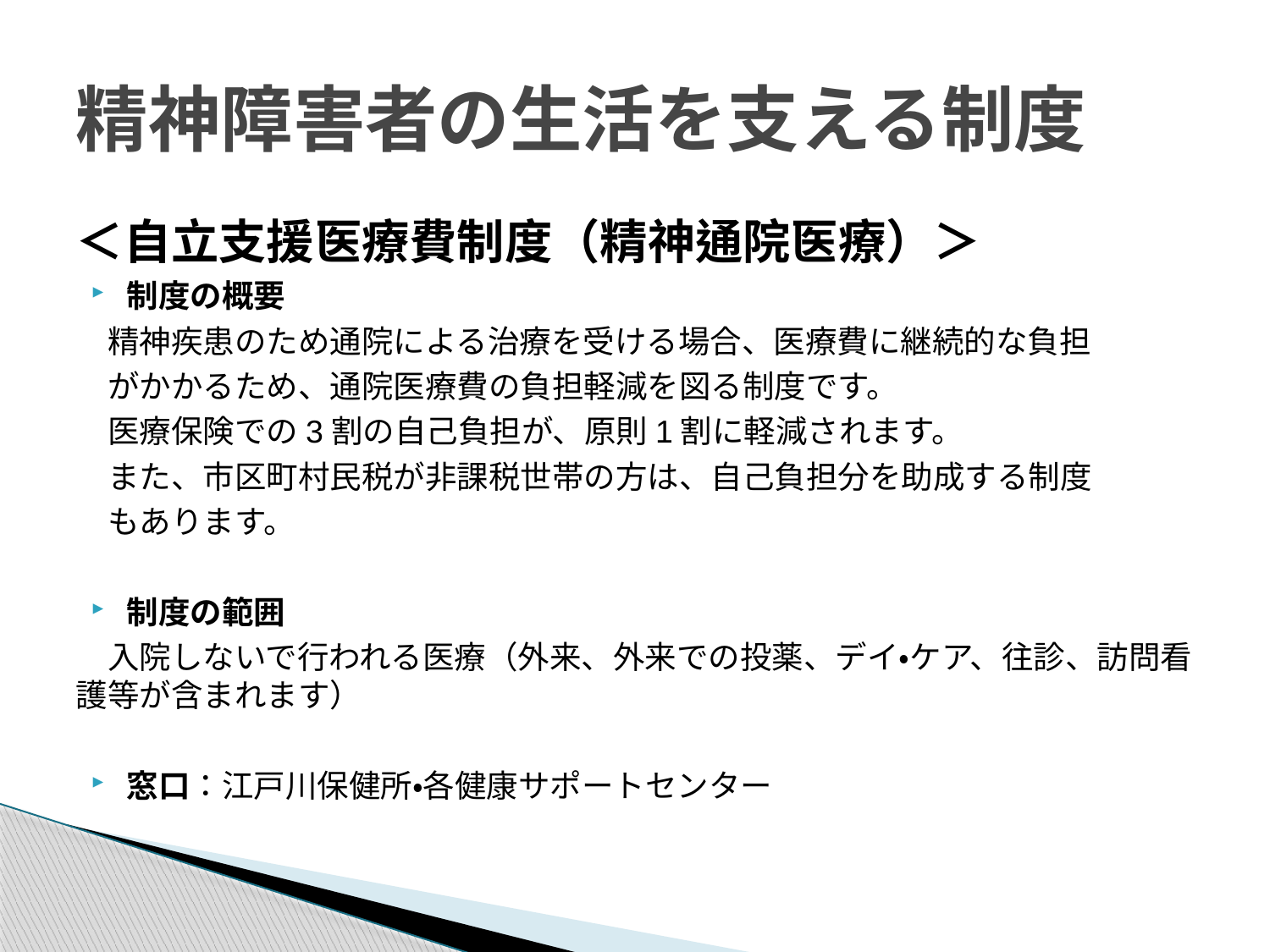

# 精神障害者の生活を支える制度
＜自立支援医療費制度（精神通院医療）＞
制度の概要
　精神疾患のため通院による治療を受ける場合、医療費に継続的な負担
　がかかるため、通院医療費の負担軽減を図る制度です。
　医療保険での3割の自己負担が、原則1割に軽減されます。
　また、市区町村民税が非課税世帯の方は、自己負担分を助成する制度
　もあります。

制度の範囲
　入院しないで行われる医療（外来、外来での投薬、デイ・ケア、往診、訪問看護等が含まれます）

窓口：江戸川保健所・各健康サポートセンター